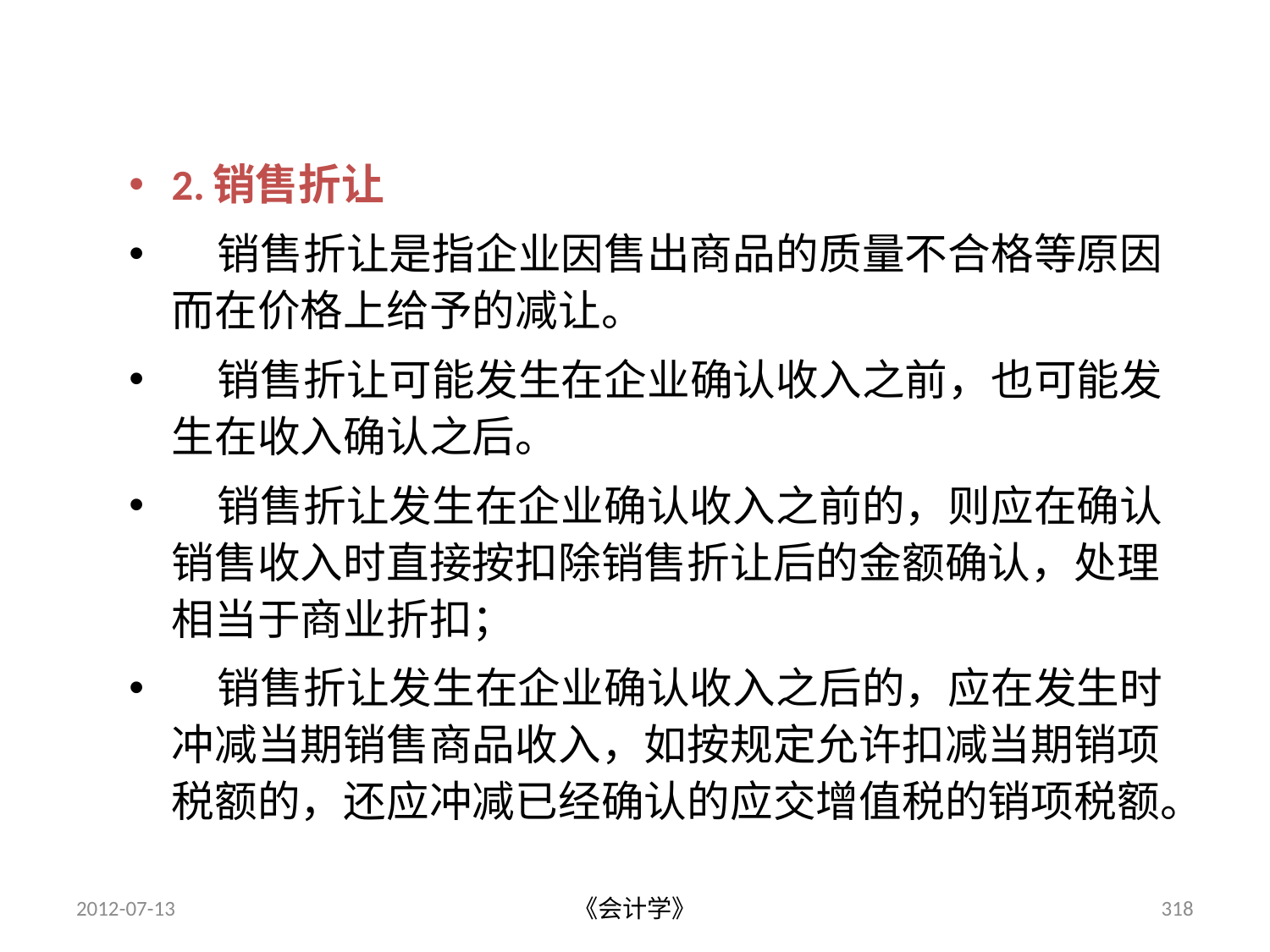

2.销售折让
    销售折让是指企业因售出商品的质量不合格等原因而在价格上给予的减让。
    销售折让可能发生在企业确认收入之前，也可能发生在收入确认之后。
    销售折让发生在企业确认收入之前的，则应在确认销售收入时直接按扣除销售折让后的金额确认，处理相当于商业折扣；
    销售折让发生在企业确认收入之后的，应在发生时冲减当期销售商品收入，如按规定允许扣减当期销项税额的，还应冲减已经确认的应交增值税的销项税额。
2012-07-13
《会计学》
318